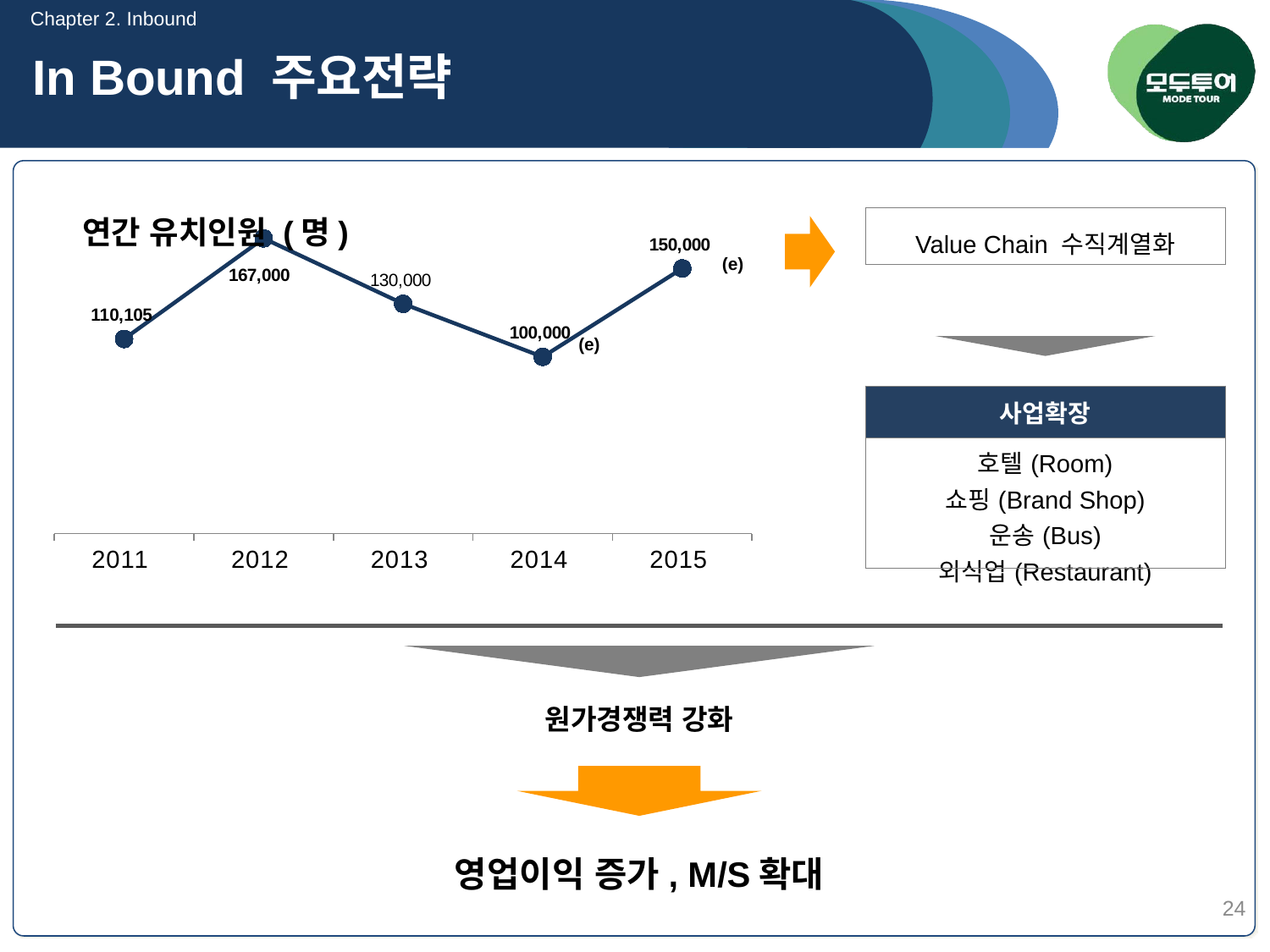

Chapter 2. Inbound
In Bound 주요전략

### Chart

| Category | 계열 1 |
|---|---|
| 2011 | 110105.0 |
| 2012 | 167000.0 |
| 2013 | 130000.0 |
| 2014 | 100000.0 |
| 2015 | 150000.0 |
연간 유치인원 (명)
Value Chain 수직계열화

(e)
(e)

| 사업확장 |
| --- |
| 호텔(Room) 쇼핑(Brand Shop) 운송(Bus) 외식업(Restaurant) |

원가경쟁력 강화

영업이익 증가, M/S확대
24